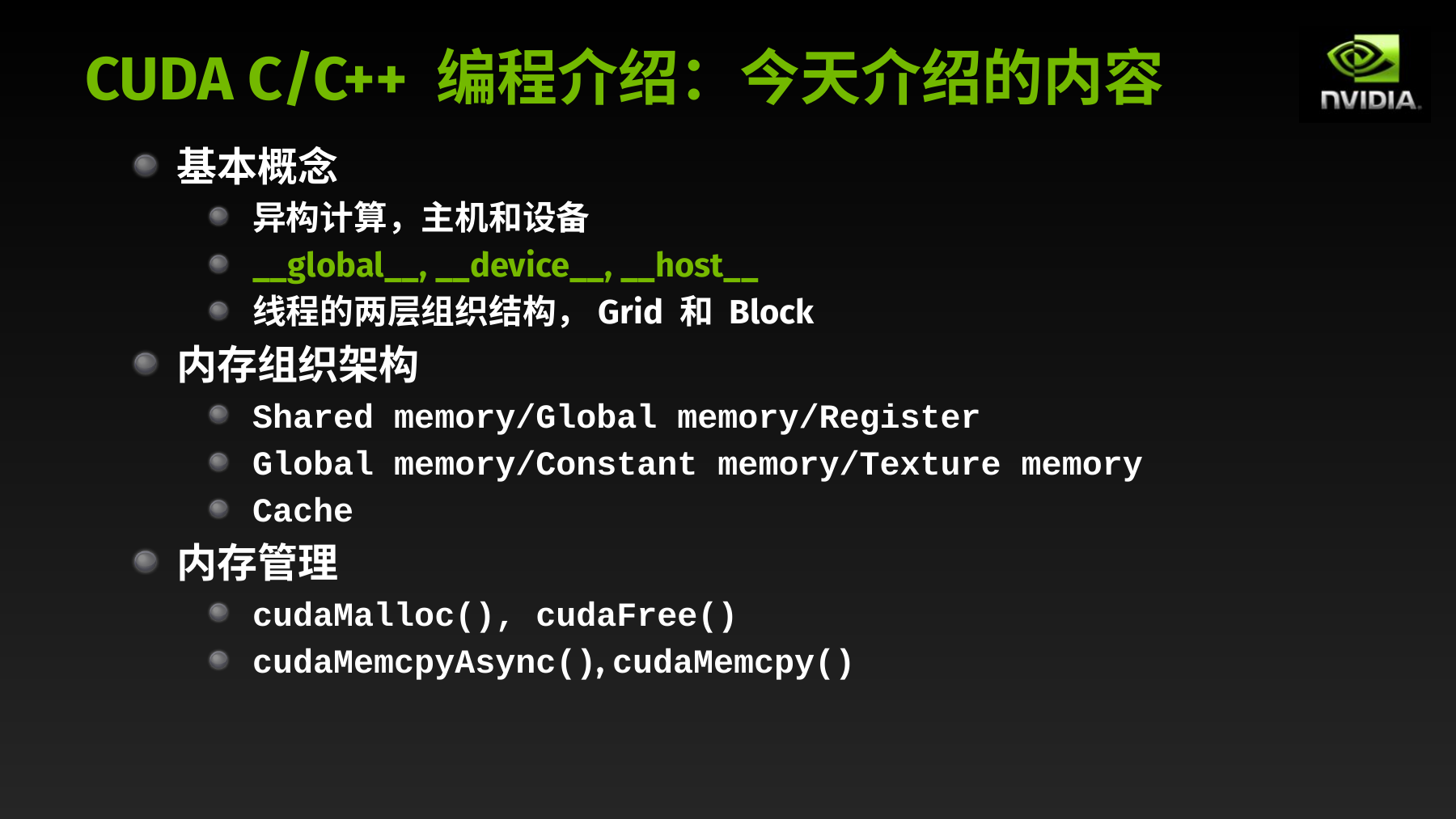

# CUDA C/C++ 编程介绍：今天介绍的内容
基本概念
异构计算，主机和设备
__global__, __device__, __host__
线程的两层组织结构，Grid 和 Block
内存组织架构
Shared memory/Global memory/Register
Global memory/Constant memory/Texture memory
Cache
内存管理
cudaMalloc(), cudaFree()
cudaMemcpyAsync(), cudaMemcpy()